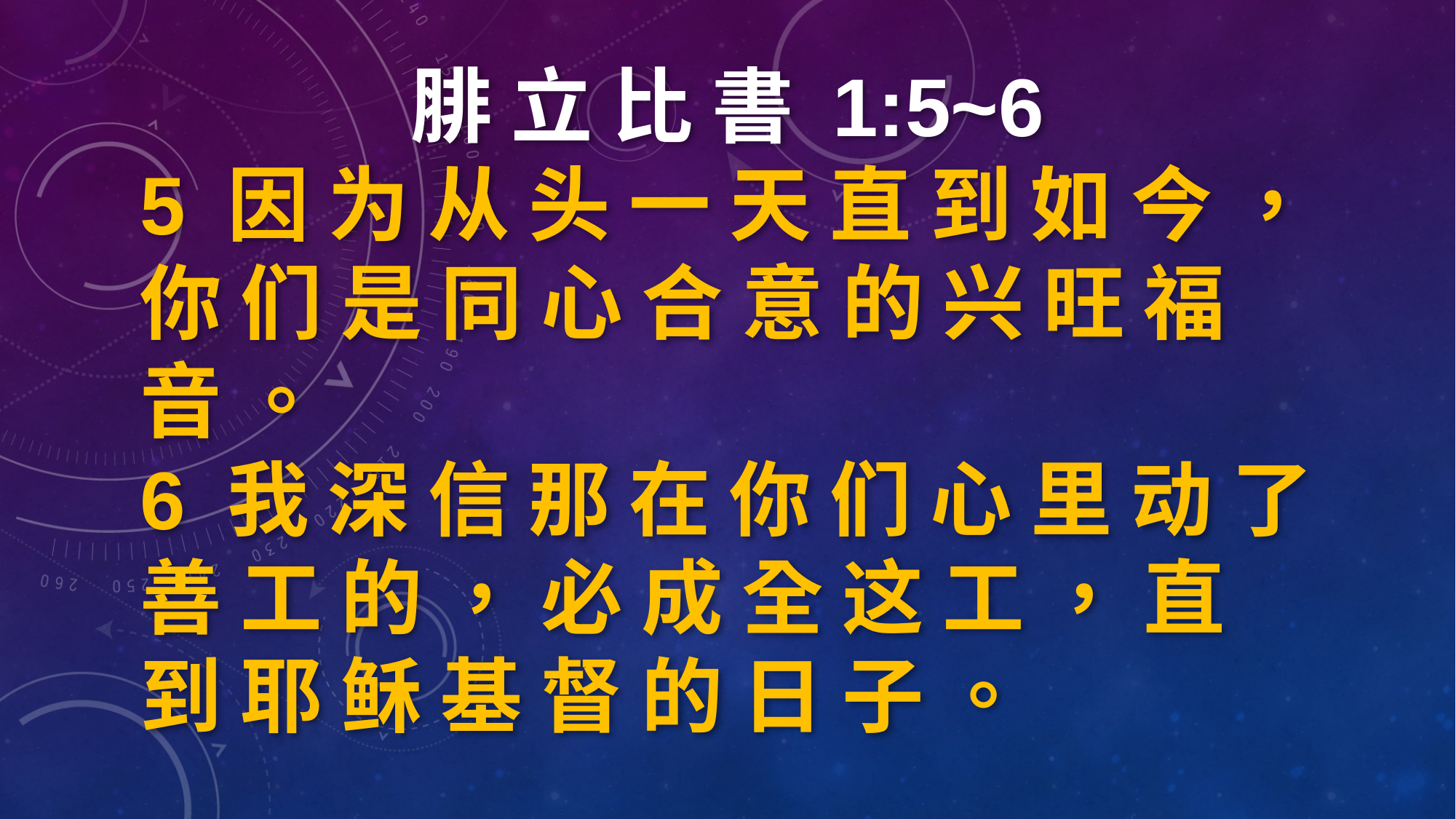

腓 立 比 書 1:5~6
5 因 为 从 头 一 天 直 到 如 今 ， 你 们 是 同 心 合 意 的 兴 旺 福 音 。
6 我 深 信 那 在 你 们 心 里 动 了 善 工 的 ， 必 成 全 这 工 ， 直 到 耶 稣 基 督 的 日 子 。